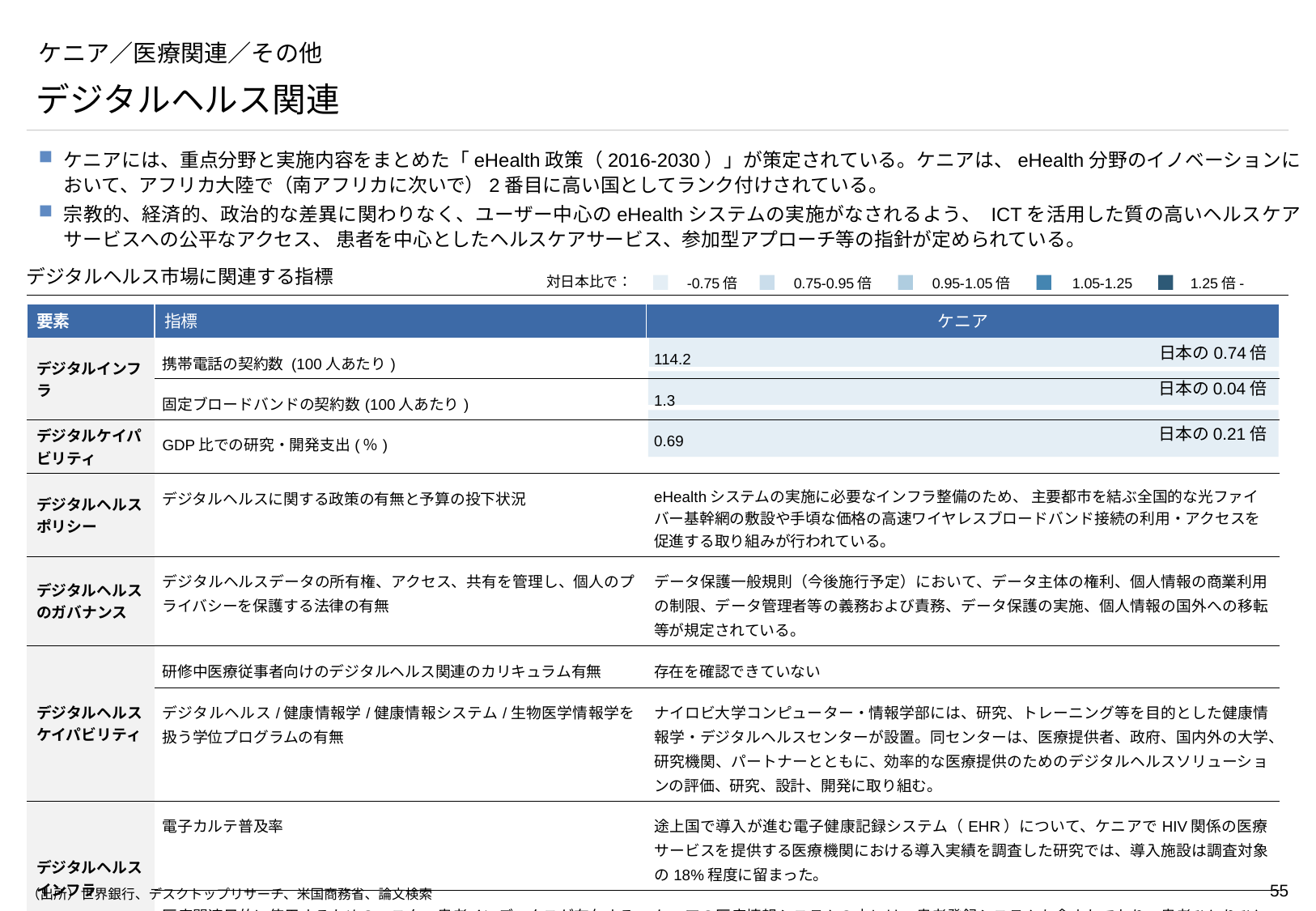

# ケニア／医療関連／その他
デジタルヘルス関連
ケニアには、重点分野と実施内容をまとめた「eHealth政策（2016-2030）」が策定されている。ケニアは、eHealth分野のイノベーションにおいて、アフリカ大陸で（南アフリカに次いで）2番目に高い国としてランク付けされている。
宗教的、経済的、政治的な差異に関わりなく、ユーザー中心のeHealthシステムの実施がなされるよう、 ICTを活用した質の高いヘルスケアサービスへの公平なアクセス、 患者を中心としたヘルスケアサービス、参加型アプローチ等の指針が定められている。
デジタルヘルス市場に関連する指標
対日本比で：
-0.75倍

0.75-0.95倍

0.95-1.05倍

1.05-1.25

1.25倍-

| 要素 | 指標 | ケニア |
| --- | --- | --- |
| デジタルインフラ | 携帯電話の契約数 (100人あたり) | 114.2 |
| デジタルケイパビリティ | 固定ブロードバンドの契約数(100人あたり) | 1.3 |
| デジタルケイパビリティ | GDP比での研究・開発支出(％) | 0.69 |
| デジタルヘルスポリシー | デジタルヘルスに関する政策の有無と予算の投下状況 | eHealthシステムの実施に必要なインフラ整備のため、 主要都市を結ぶ全国的な光ファイバー基幹網の敷設や手頃な価格の高速ワイヤレスブロードバンド接続の利用・アクセスを促進する取り組みが行われている。 |
| デジタルヘルスのガバナンス | デジタルヘルスデータの所有権、アクセス、共有を管理し、個人のプライバシーを保護する法律の有無 | データ保護一般規則（今後施行予定）において、データ主体の権利、個人情報の商業利用の制限、データ管理者等の義務および責務、データ保護の実施、個人情報の国外への移転等が規定されている。 |
| デジタルヘルスケイパビリティ | 研修中医療従事者向けのデジタルヘルス関連のカリキュラム有無 | 存在を確認できていない |
|  | デジタルヘルス/健康情報学/健康情報システム/生物医学情報学を扱う学位プログラムの有無 | ナイロビ大学コンピューター・情報学部には、研究、トレーニング等を目的とした健康情報学・デジタルヘルスセンターが設置。同センターは、医療提供者、政府、国内外の大学、研究機関、パートナーとともに、効率的な医療提供のためのデジタルヘルスソリューションの評価、研究、設計、開発に取り組む。 |
| デジタルヘルスインフラ | 電子カルテ普及率 | 途上国で導入が進む電子健康記録システム（EHR）について、ケニアでHIV関係の医療サービスを提供する医療機関における導入実績を調査した研究では、導入施設は調査対象の18%程度に留まった。 |
|  | 医療関連目的に使用するためのマスター患者インデックスが存在するか | ケニアの医療情報システムの中には、患者登録システムも含まれており、患者ひとりひとりについて、異なる医療機関で入力された情報を照合する機能が備えられている。 |
日本の0.74倍
日本の0.04倍
日本の0.21倍
（出所）世界銀行、デスクトップリサーチ、米国商務省、論文検索
https://www.trade.gov/country-commercial-guides/kenya-healthcare-medical-devices
https://chidh.uonbi.ac.ke/
https://journals.plos.org/plosone/article?id=10.1371/journal.pone.0256799